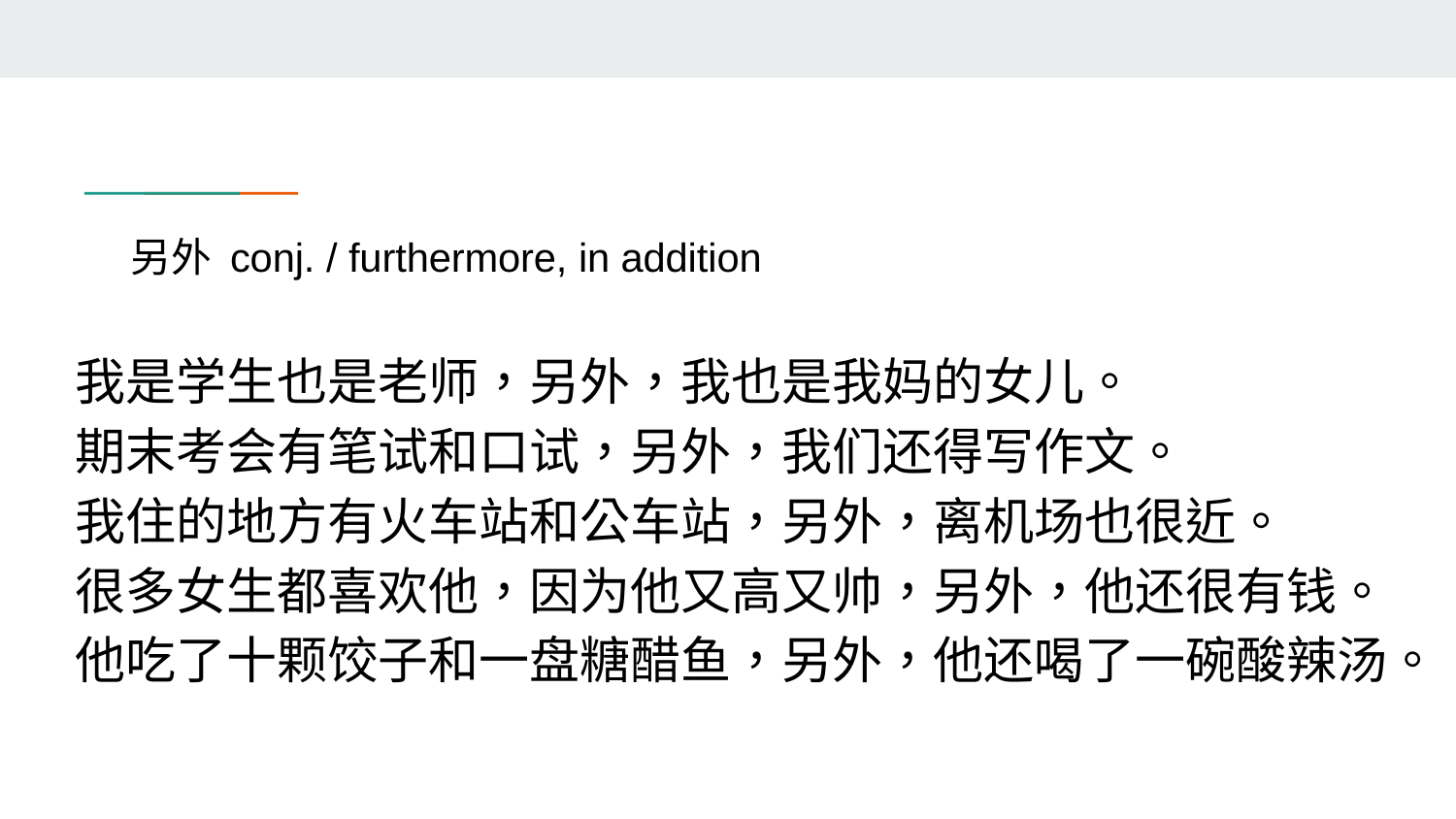

# 另外 conj. / furthermore, in addition
我是学生也是老师，另外，我也是我妈的女儿。
期末考会有笔试和口试，另外，我们还得写作文。
我住的地方有火车站和公车站，另外，离机场也很近。
很多女生都喜欢他，因为他又高又帅，另外，他还很有钱。
他吃了十颗饺子和一盘糖醋鱼，另外，他还喝了一碗酸辣汤。